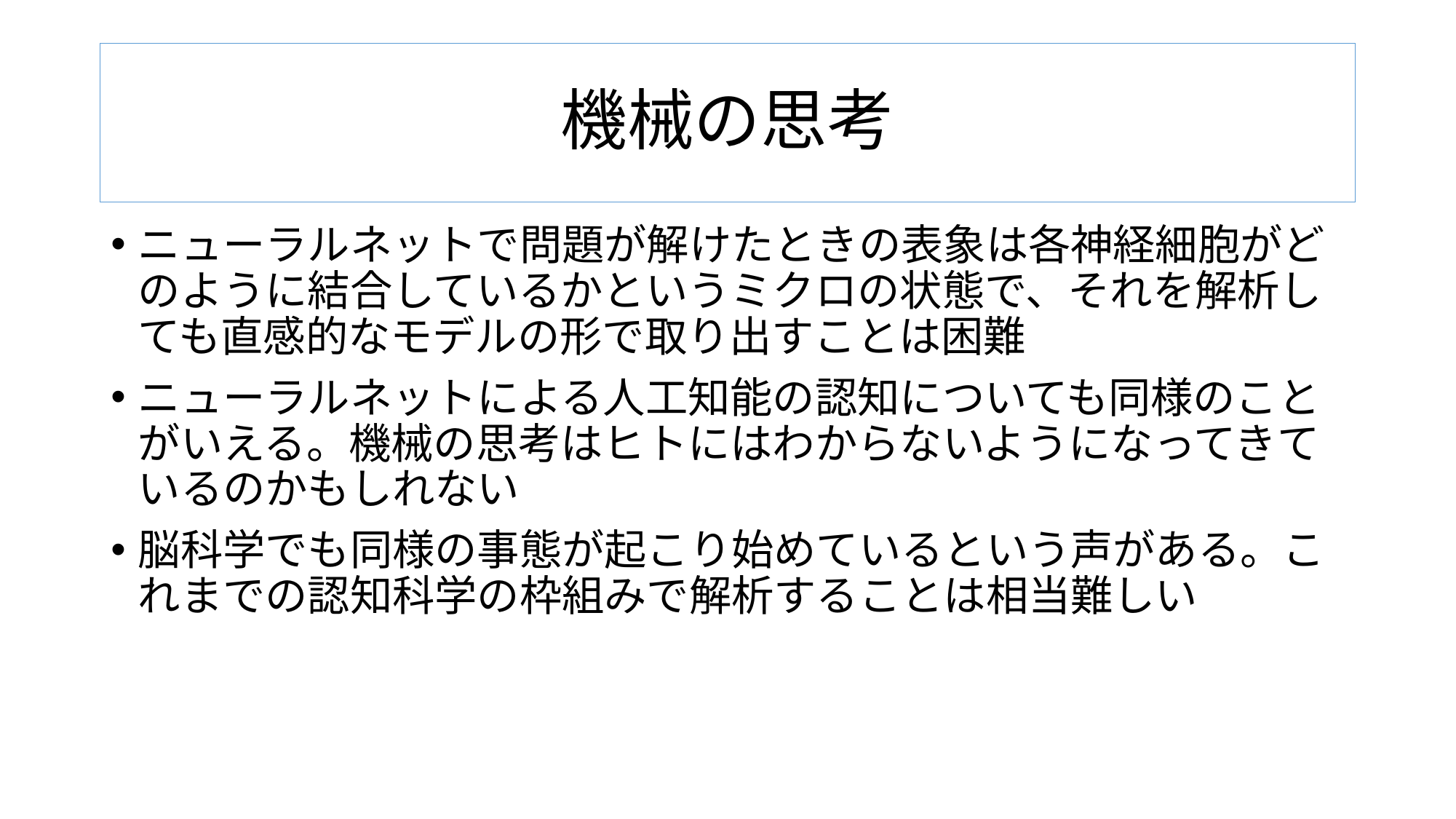

# 機械の思考
ニューラルネットで問題が解けたときの表象は各神経細胞がどのように結合しているかというミクロの状態で、それを解析しても直感的なモデルの形で取り出すことは困難
ニューラルネットによる人工知能の認知についても同様のことがいえる。機械の思考はヒトにはわからないようになってきているのかもしれない
脳科学でも同様の事態が起こり始めているという声がある。これまでの認知科学の枠組みで解析することは相当難しい